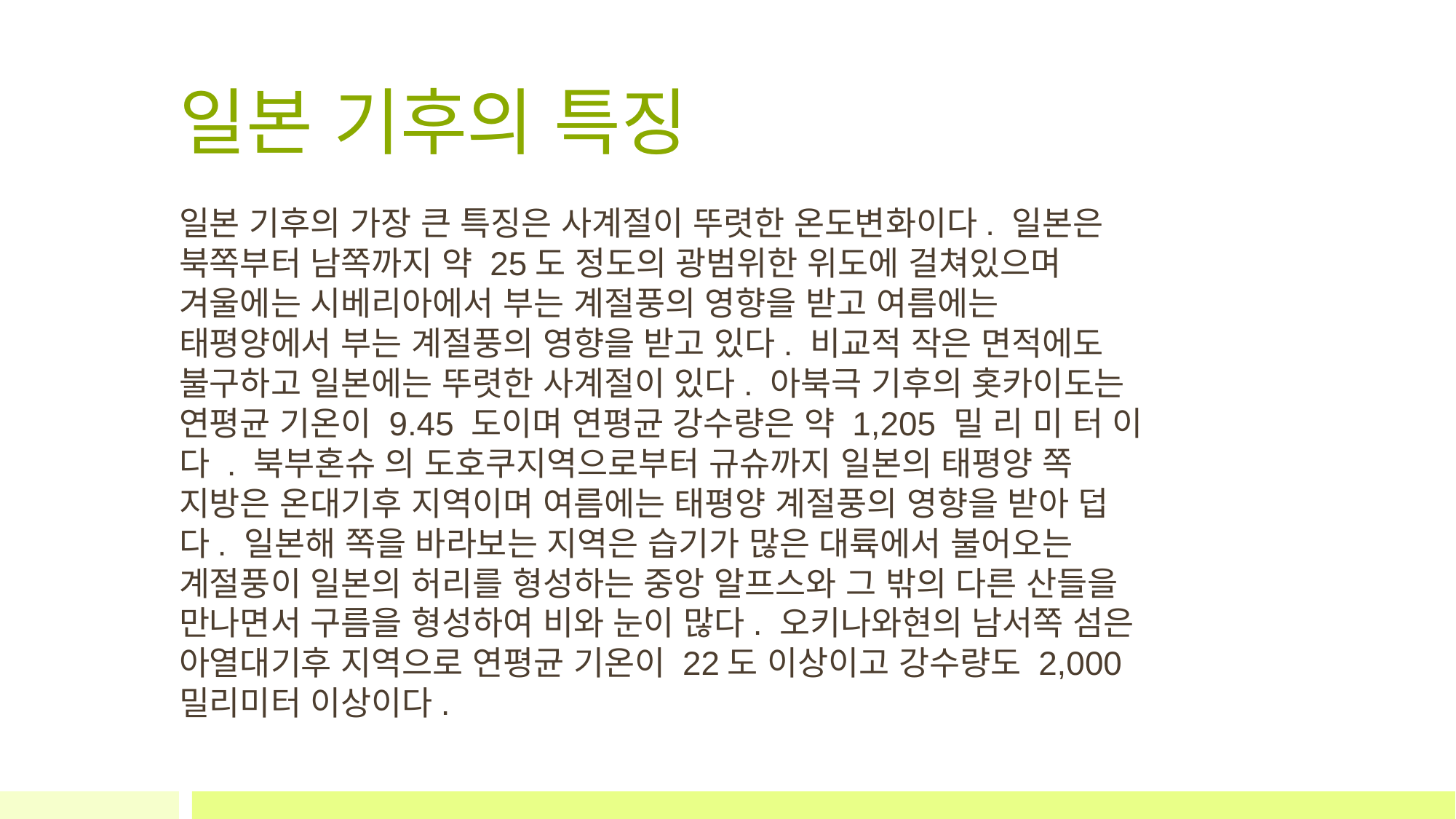

# 일본 기후의 특징
일본 기후의 가장 큰 특징은 사계절이 뚜렷한 온도변화이다. 일본은 북쪽부터 남쪽까지 약 25도 정도의 광범위한 위도에 걸쳐있으며 겨울에는 시베리아에서 부는 계절풍의 영향을 받고 여름에는 태평양에서 부는 계절풍의 영향을 받고 있다. 비교적 작은 면적에도 불구하고 일본에는 뚜렷한 사계절이 있다. 아북극 기후의 홋카이도는 연평균 기온이 9.45 도이며 연평균 강수량은 약 1,205 밀 리 미 터 이 다 . 북부혼슈 의 도호쿠지역으로부터 규슈까지 일본의 태평양 쪽 지방은 온대기후 지역이며 여름에는 태평양 계절풍의 영향을 받아 덥다. 일본해 쪽을 바라보는 지역은 습기가 많은 대륙에서 불어오는 계절풍이 일본의 허리를 형성하는 중앙 알프스와 그 밖의 다른 산들을 만나면서 구름을 형성하여 비와 눈이 많다. 오키나와현의 남서쪽 섬은 아열대기후 지역으로 연평균 기온이 22도 이상이고 강수량도 2,000밀리미터 이상이다.